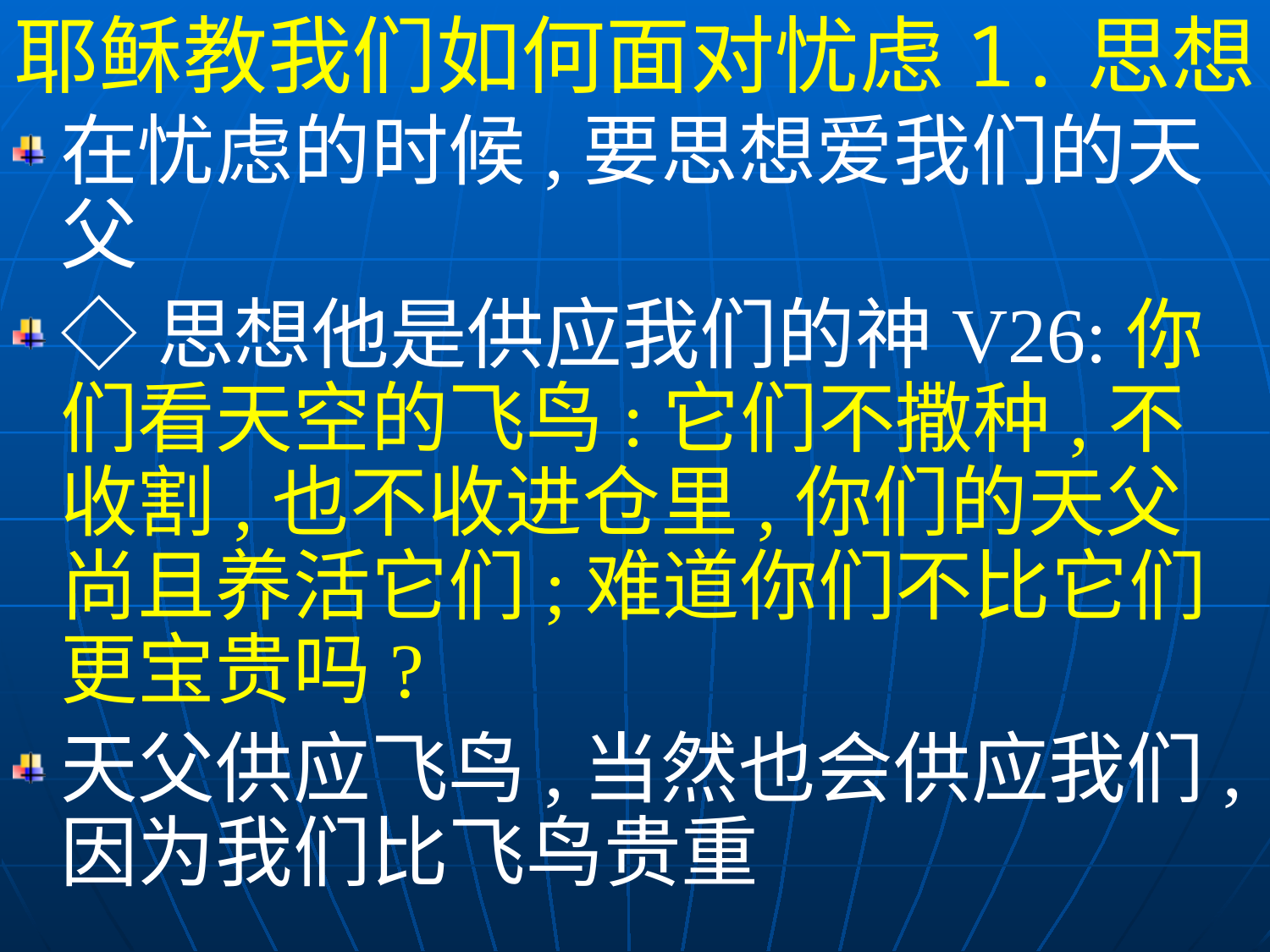

耶稣教我们如何面对忧虑1.思想
在忧虑的时候,要思想爱我们的天父
◇思想他是供应我们的神V26:你们看天空的飞鸟:它们不撒种,不收割,也不收进仓里,你们的天父尚且养活它们;难道你们不比它们更宝贵吗?
天父供应飞鸟,当然也会供应我们,因为我们比飞鸟贵重